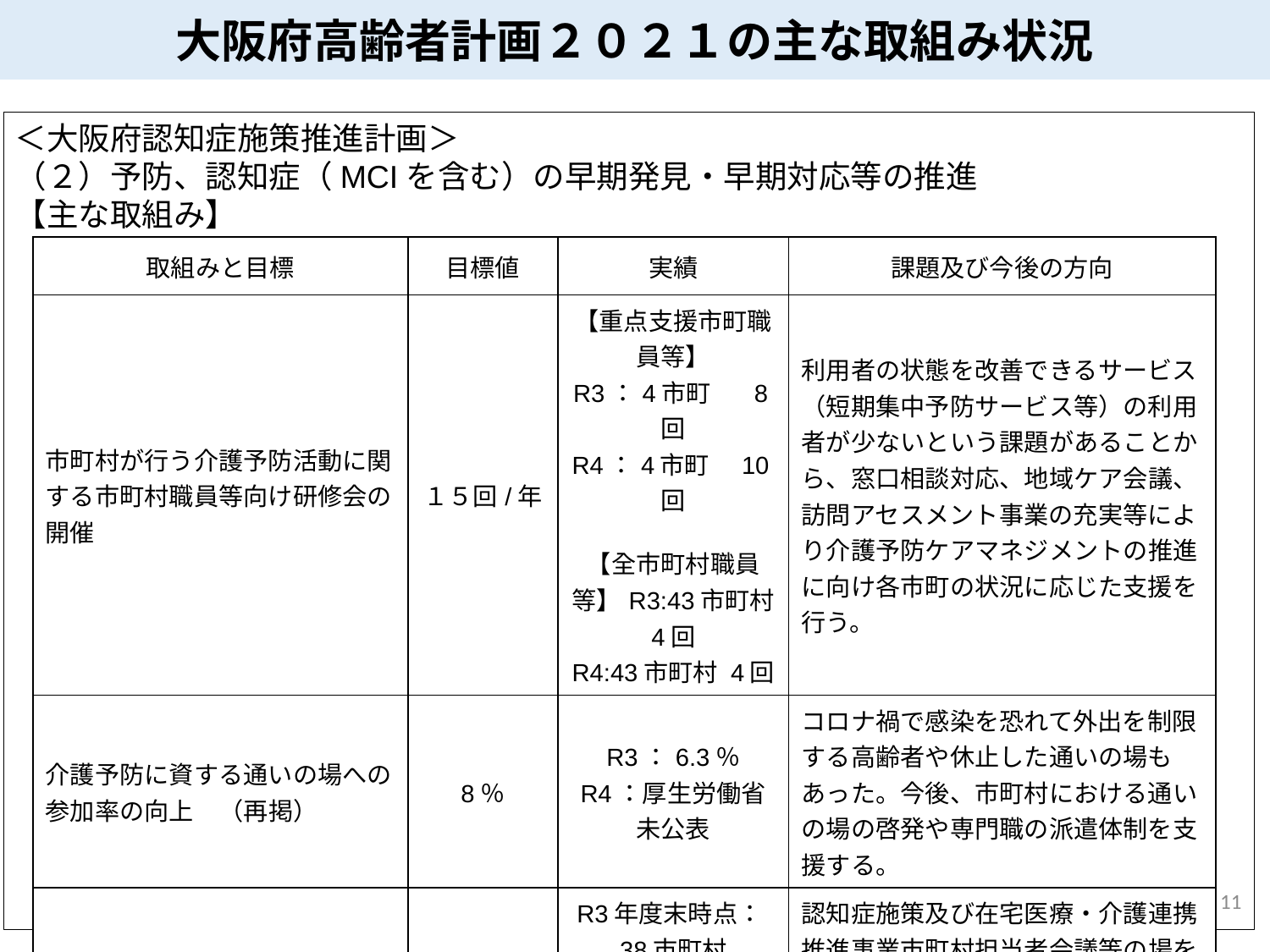

大阪府高齢者計画２０２１の主な取組み状況
＜大阪府認知症施策推進計画＞
（２）予防、認知症（MCIを含む）の早期発見・早期対応等の推進
【主な取組み】

| 取組みと目標 | 目標値 | 実績 | 課題及び今後の方向 |
| --- | --- | --- | --- |
| 市町村が行う介護予防活動に関する市町村職員等向け研修会の開催 | １５回/年 | 【重点支援市町職員等】 R3：4市町 　8回 R4：4市町　10回 【全市町村職員等】R3:43市町村 4回 R4:43市町村 4回 | 利用者の状態を改善できるサービス（短期集中予防サービス等）の利用者が少ないという課題があることから、窓口相談対応、地域ケア会議、訪問アセスメント事業の充実等により介護予防ケアマネジメントの推進に向け各市町の状況に応じた支援を行う。 |
| 介護予防に資する通いの場への参加率の向上　（再掲） | 8％ | R3：6.3％ R4：厚生労働省未公表 | コロナ禍で感染を恐れて外出を制限する高齢者や休止した通いの場もあった。今後、市町村における通いの場の啓発や専門職の派遣体制を支援する。 |
| 認知症カフェの普及 | 全市町村 | R3年度末時点：38市町村 R4年度末時点：40市町村 | 認知症施策及び在宅医療・介護連携推進事業市町村担当者会議等の場を活用し、好事例の横展開等を図っていく。 |
11